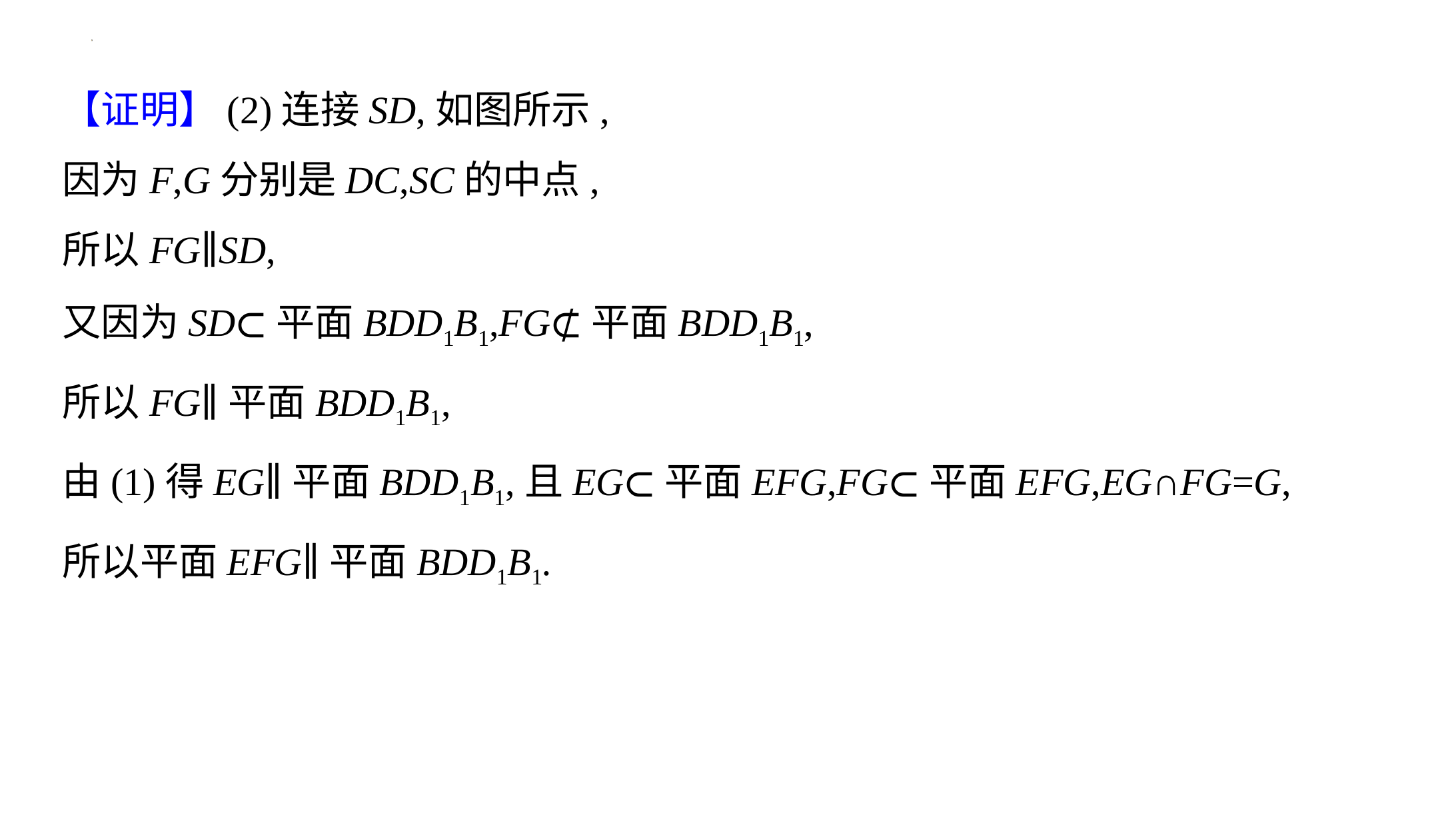

【证明】(2)连接SD,如图所示,
因为F,G分别是DC,SC的中点,
所以FG∥SD,
又因为SD⊂平面BDD1B1,FG⊄平面BDD1B1,
所以FG∥平面BDD1B1,
由(1)得EG∥平面BDD1B1,且EG⊂平面EFG,FG⊂平面EFG,EG∩FG=G,
所以平面EFG∥平面BDD1B1.